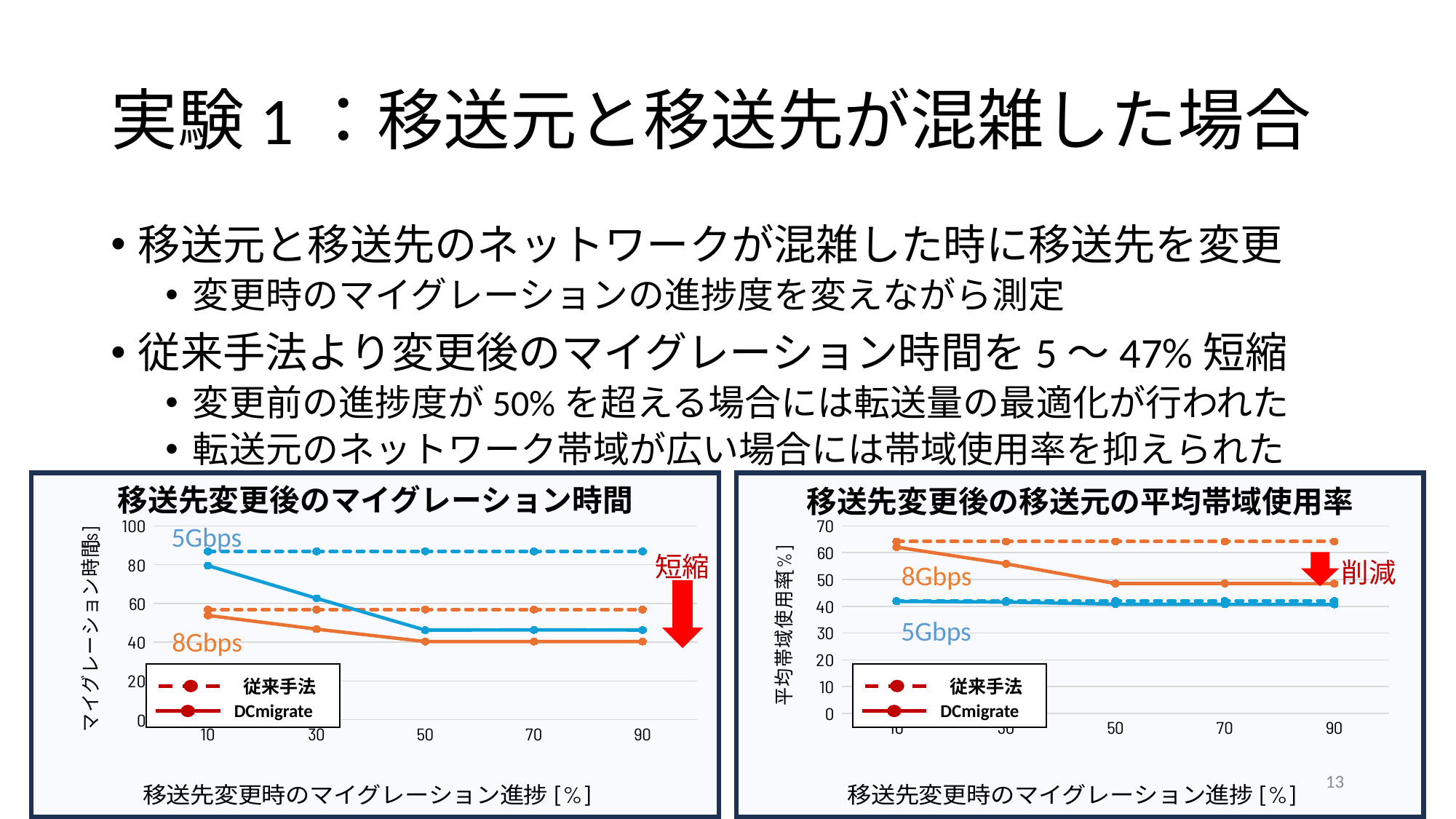

# 実験1：移送元と移送先が混雑した場合
移送元と移送先のネットワークが混雑した時に移送先を変更
変更時のマイグレーションの進捗度を変えながら測定
従来手法より変更後のマイグレーション時間を5〜47%短縮
変更前の進捗度が50%を超える場合には転送量の最適化が行われた
転送元のネットワーク帯域が広い場合には帯域使用率を抑えられた

移送先変更後のマイグレーション時間

### Chart

| Category |  |  |  |  |
|---|---|---|---|---|
| 10 | 53.79780000000001 | 56.83406666666666 | 79.49960000000002 | 86.84226666666669 |
| 30 | 46.7286 | 56.83406666666666 | 62.6186 | 86.84226666666669 |
| 50 | 40.2956 | 56.83406666666666 | 46.2072 | 86.84226666666669 |
| 70 | 40.318799999999996 | 56.83406666666666 | 46.325199999999995 | 86.84226666666669 |
| 90 | 40.3306 | 56.83406666666666 | 46.2448 | 86.84226666666669 |
移送先変更後の移送元の平均帯域使用率

### Chart

| Category |  |  |  |  |
|---|---|---|---|---|
| 10 | 62.075500207071656 | 64.18099405276884 | 41.80035636949117 | 41.965121097130876 |
| 30 | 55.85900414016255 | 64.18099405276884 | 41.54680523576062 | 41.965121097130876 |
| 50 | 48.487112132143466 | 64.18099405276884 | 40.78145671497083 | 41.965121097130876 |
| 70 | 48.52459336646923 | 64.18099405276884 | 40.7296239641491 | 41.965121097130876 |
| 90 | 48.44775931208562 | 64.18099405276884 | 40.70354097152545 | 41.965121097130876 |
5Gbps
短縮

削減
8Gbps

5Gbps
8Gbps

従来手法

DCmigrate

従来手法

DCmigrate

13